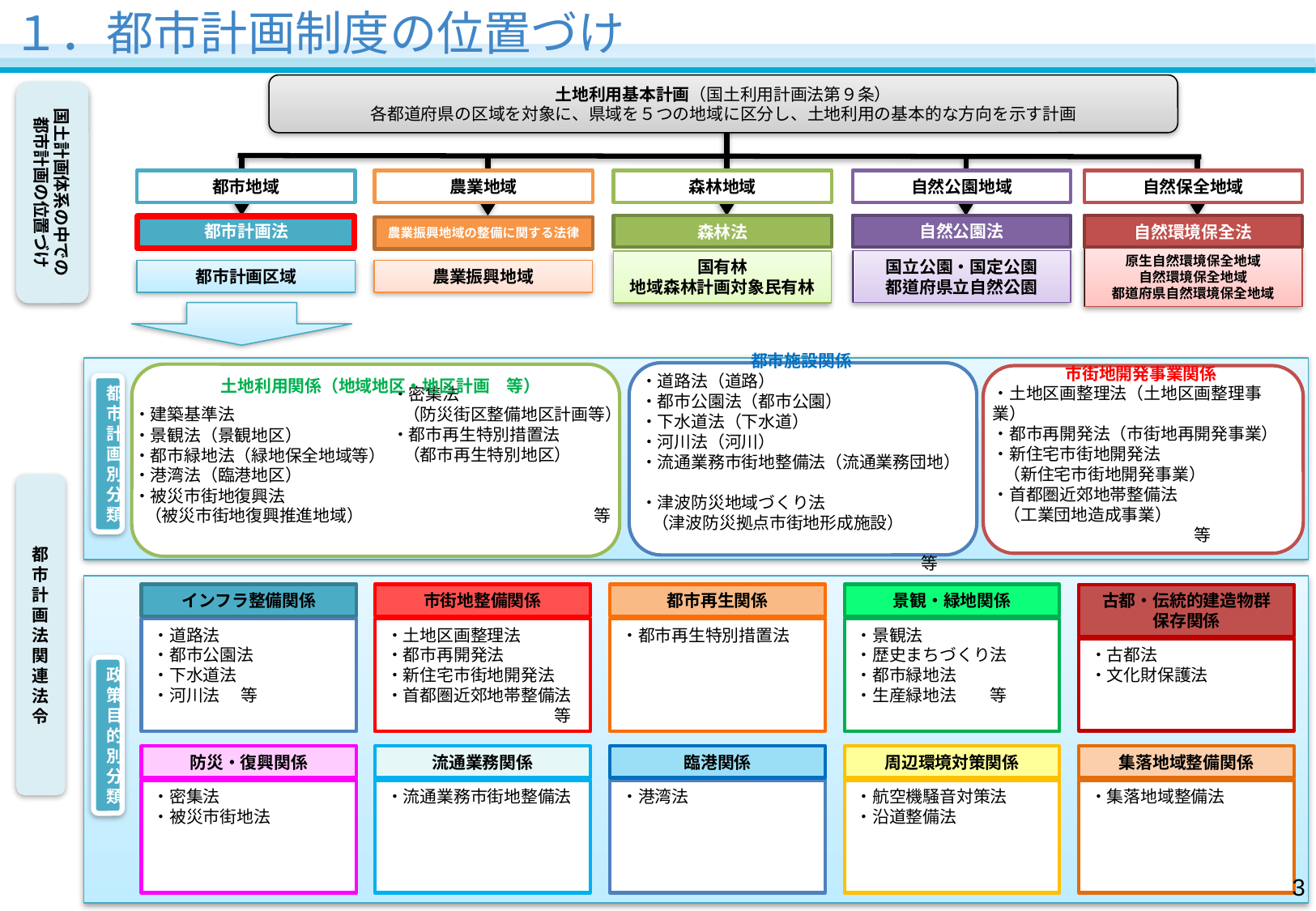

# １．都市計画制度の位置づけ
土地利用基本計画（国土利用計画法第９条）
各都道府県の区域を対象に、県域を５つの地域に区分し、土地利用の基本的な方向を示す計画
都市地域
農業地域
森林地域
自然公園地域
自然保全地域
自然公園法
都市計画法
自然環境保全法
森林法

農業振興地域の整備に関する法律
原生自然環境保全地域
自然環境保全地域
都道府県自然環境保全地域
国立公園・国定公園
都道府県立自然公園
国有林
地域森林計画対象民有林
都市計画区域
農業振興地域
国土計画体系の中での
都市計画の位置づけ

・建築基準法
・景観法（景観地区）
・都市緑地法（緑地保全地域等）
・港湾法（臨港地区）
・被災市街地復興法
（被災市街地復興推進地域）
・密集法
（防災街区整備地区計画等）
・都市再生特別措置法
（都市再生特別地区）
　　　　　　　　　　　　等
都市施設関係
・道路法（道路）
・都市公園法（都市公園）
・下水道法（下水道）
・河川法（河川）
・流通業務市街地整備法（流通業務団地）
・津波防災地域づくり法
（津波防災拠点市街地形成施設）
　　　　　　　　　　　　　　　　等

市街地開発事業関係
・土地区画整理法（土地区画整理事業）
・都市再開発法（市街地再開発事業）
・新住宅市街地開発法
（新住宅市街地開発事業）
・首都圏近郊地帯整備法
（工業団地造成事業）
　　　　　　　　　　　　等
土地利用関係（地域地区・地区計画　等）

都市計画別分類

都市計画法関連法令

インフラ整備関係
市街地整備関係
都市再生関係
景観・緑地関係
古都・伝統的建造物群
保存関係
・道路法
・都市公園法
・下水道法
・河川法 　等

・土地区画整理法
・都市再開発法
・新住宅市街地開発法
・首都圏近郊地帯整備法
　　　　　　　　　　等
・都市再生特別措置法

・景観法
・歴史まちづくり法
・都市緑地法
・生産緑地法　　等

・古都法
・文化財保護法

政策目的別分類
防災・復興関係
流通業務関係
臨港関係
周辺環境対策関係
集落地域整備関係
・流通業務市街地整備法

・港湾法

・航空機騒音対策法
・沿道整備法

・集落地域整備法

・密集法
・被災市街地法

3